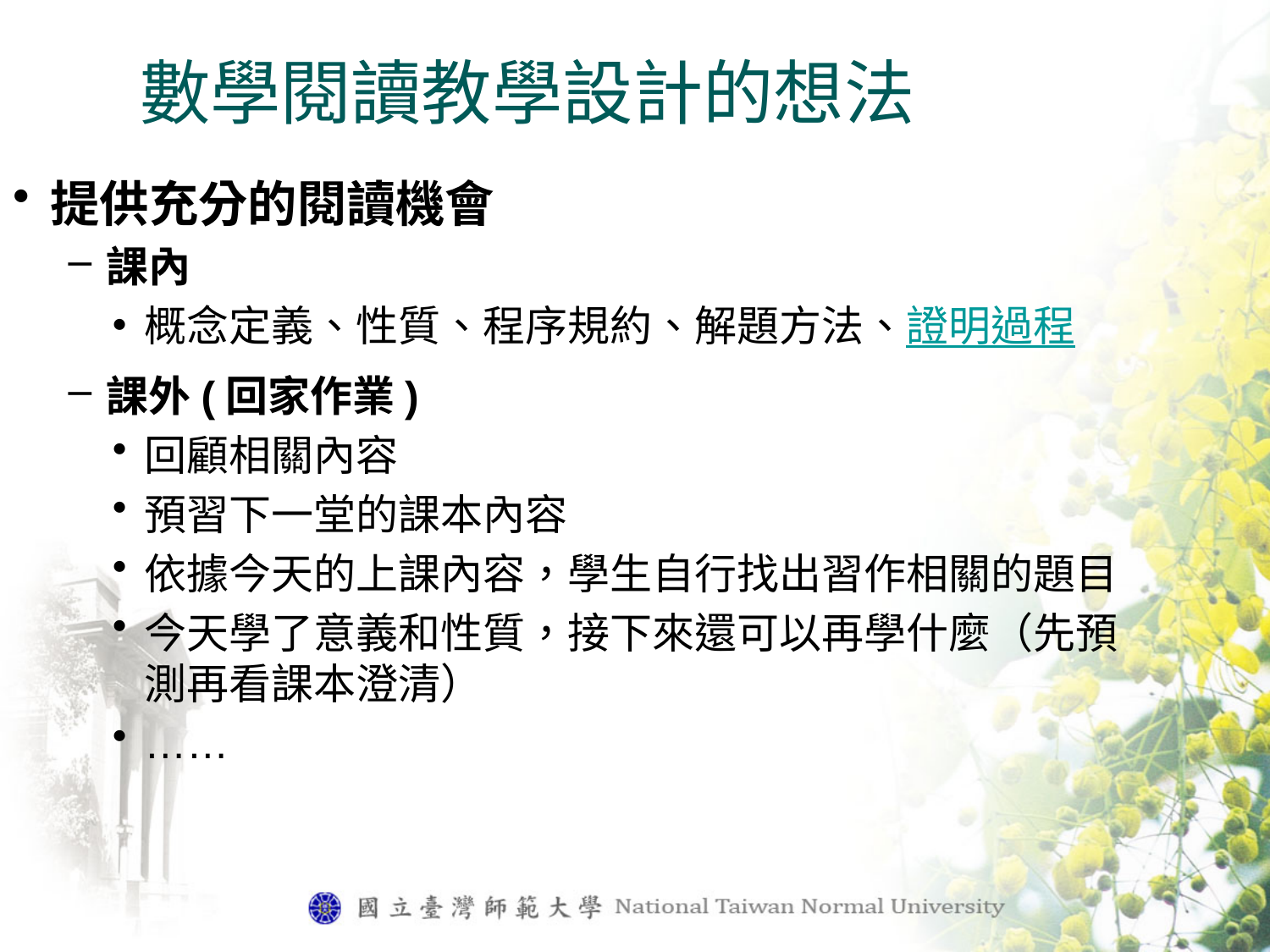

數學閱讀教學設計的想法
提供充分的閱讀機會
課內
概念定義、性質、程序規約、解題方法、證明過程
課外(回家作業)
回顧相關內容
預習下一堂的課本內容
依據今天的上課內容，學生自行找出習作相關的題目
今天學了意義和性質，接下來還可以再學什麼（先預測再看課本澄清）
……